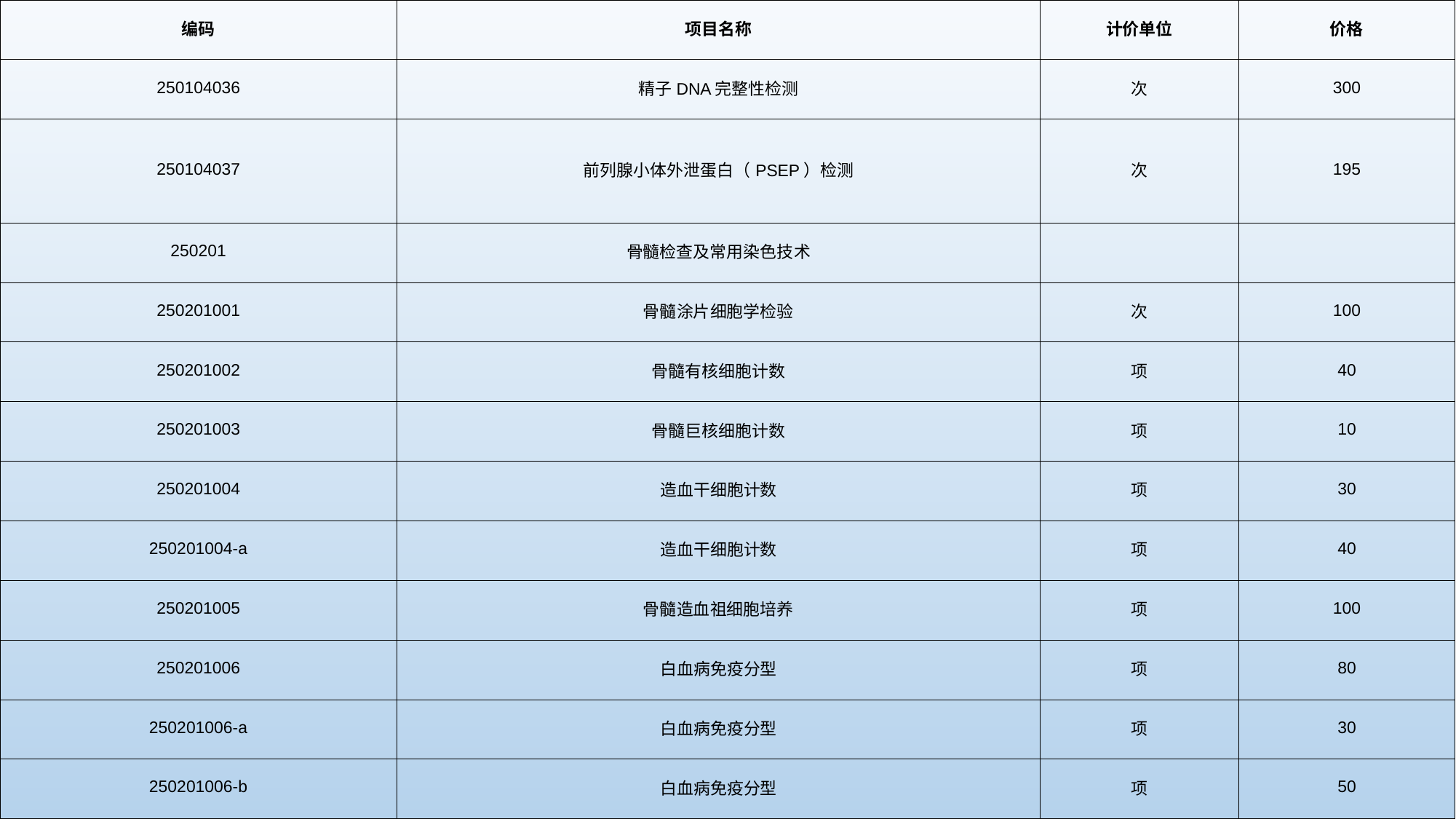

| 编码 | 项目名称 | 计价单位 | 价格 |
| --- | --- | --- | --- |
| 250104036 | 精子DNA完整性检测 | 次 | 300 |
| 250104037 | 前列腺小体外泄蛋白（PSEP）检测 | 次 | 195 |
| 250201 | 骨髓检查及常用染色技术 |  |  |
| 250201001 | 骨髓涂片细胞学检验 | 次 | 100 |
| 250201002 | 骨髓有核细胞计数 | 项 | 40 |
| 250201003 | 骨髓巨核细胞计数 | 项 | 10 |
| 250201004 | 造血干细胞计数 | 项 | 30 |
| 250201004-a | 造血干细胞计数 | 项 | 40 |
| 250201005 | 骨髓造血祖细胞培养 | 项 | 100 |
| 250201006 | 白血病免疫分型 | 项 | 80 |
| 250201006-a | 白血病免疫分型 | 项 | 30 |
| 250201006-b | 白血病免疫分型 | 项 | 50 |